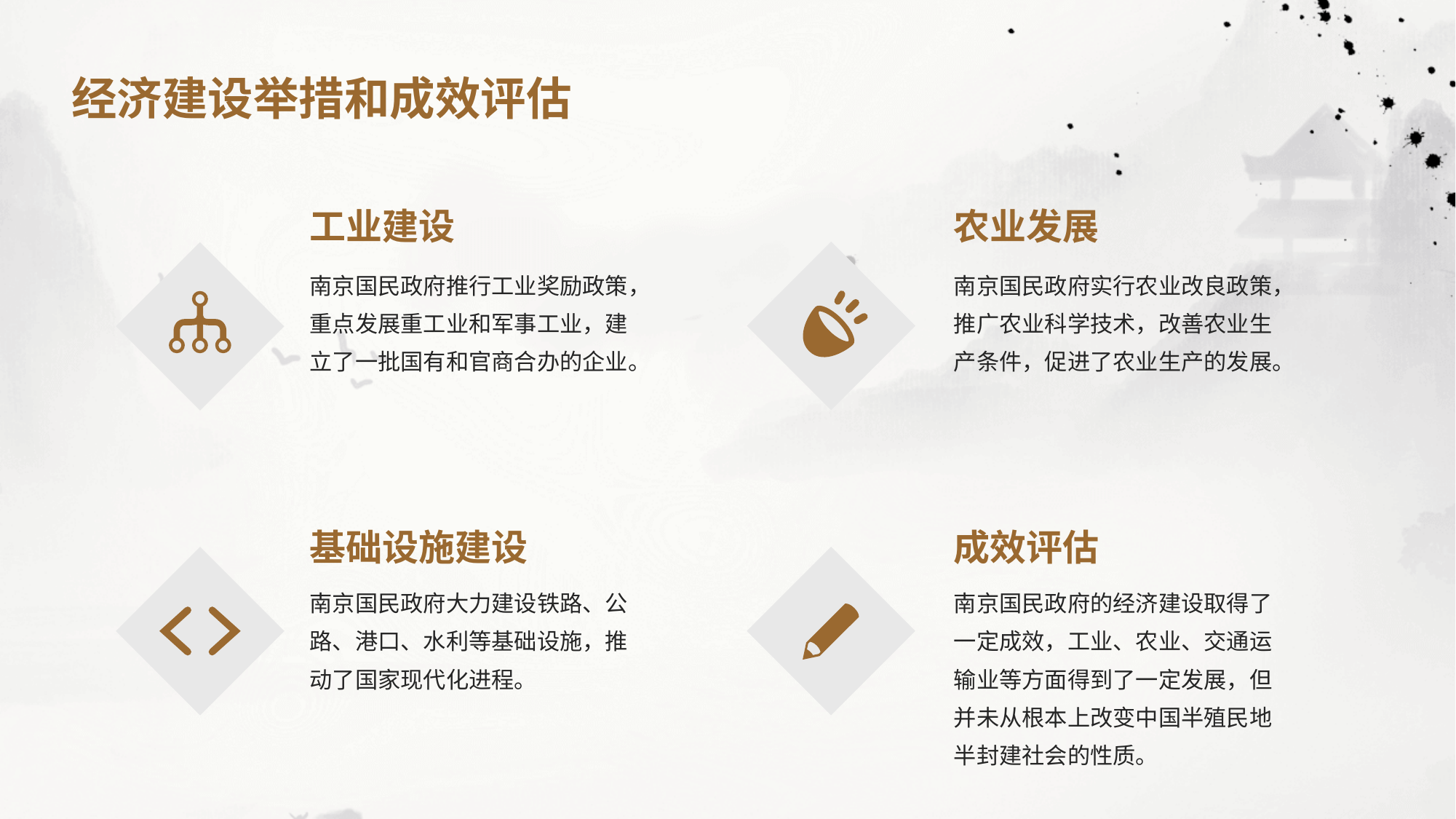

经济建设举措和成效评估
工业建设
农业发展
南京国民政府推行工业奖励政策，重点发展重工业和军事工业，建立了一批国有和官商合办的企业。
南京国民政府实行农业改良政策，推广农业科学技术，改善农业生产条件，促进了农业生产的发展。

基础设施建设
成效评估

南京国民政府大力建设铁路、公路、港口、水利等基础设施，推动了国家现代化进程。
南京国民政府的经济建设取得了一定成效，工业、农业、交通运输业等方面得到了一定发展，但并未从根本上改变中国半殖民地半封建社会的性质。